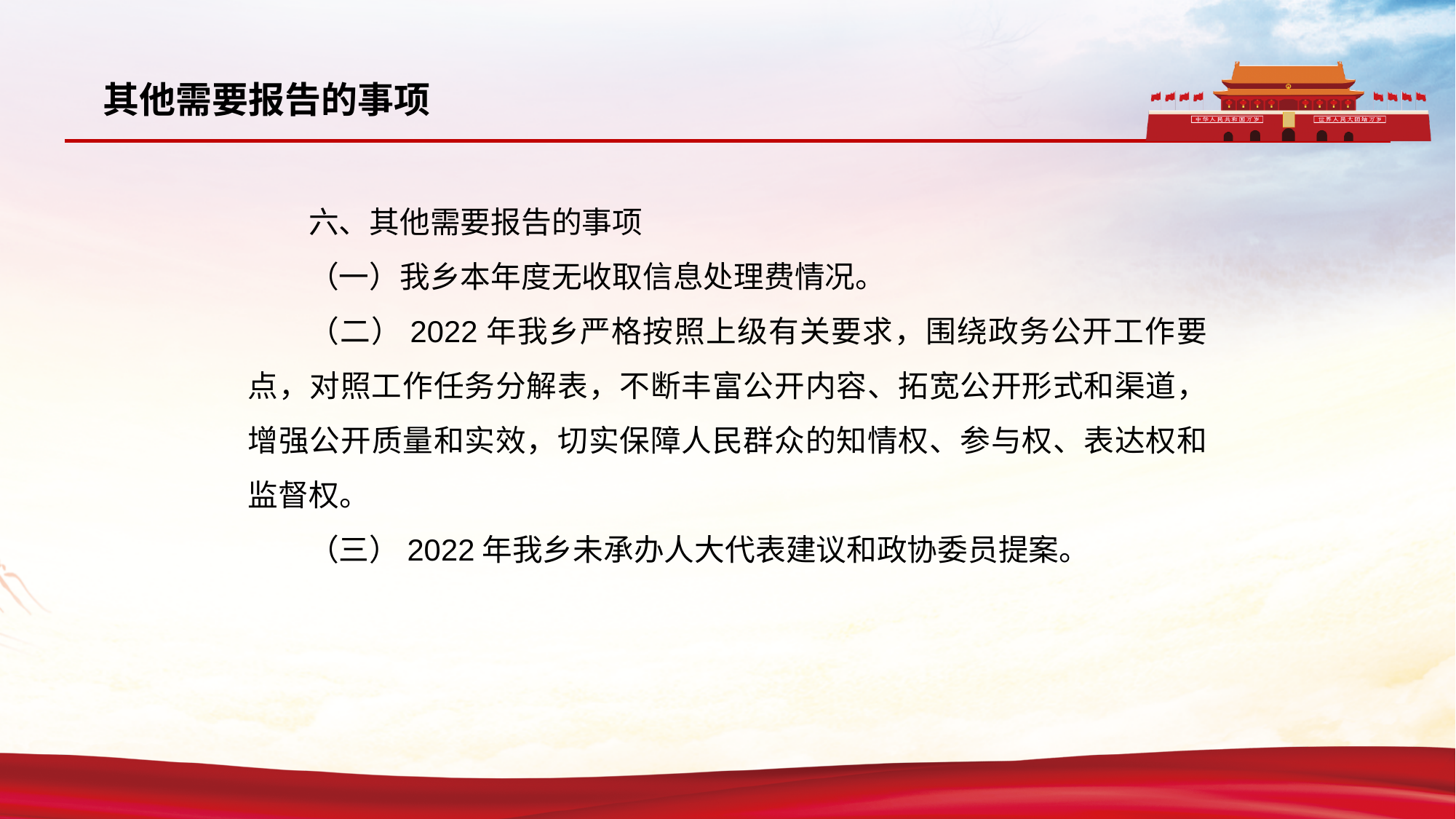

其他需要报告的事项

六、其他需要报告的事项
（一）我乡本年度无收取信息处理费情况。
（二）2022年我乡严格按照上级有关要求，围绕政务公开工作要点，对照工作任务分解表，不断丰富公开内容、拓宽公开形式和渠道，增强公开质量和实效，切实保障人民群众的知情权、参与权、表达权和监督权。
（三）2022年我乡未承办人大代表建议和政协委员提案。